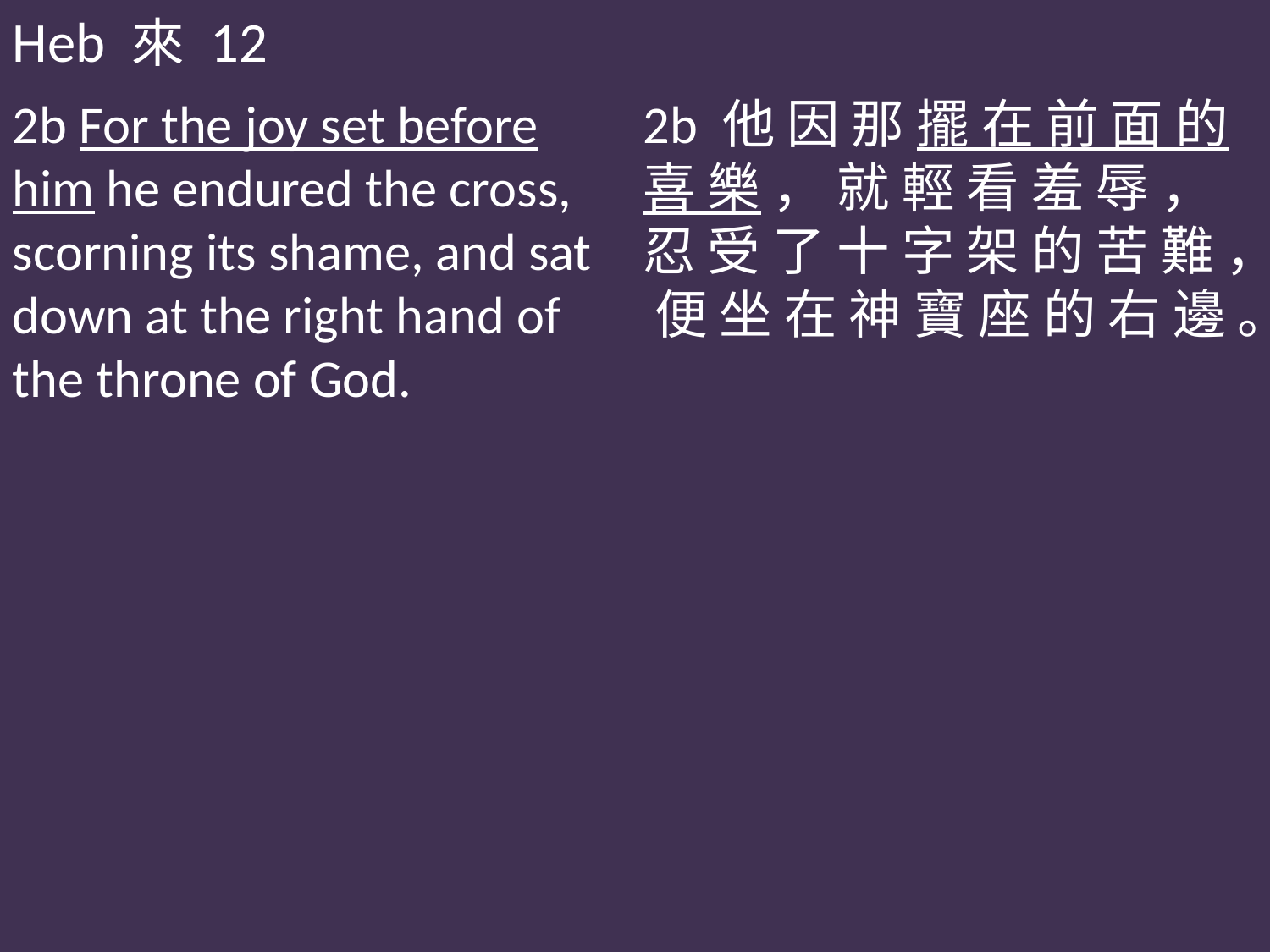

Heb 來 12
2b For the joy set before him he endured the cross, scorning its shame, and sat down at the right hand of the throne of God.
2b 他 因 那 擺 在 前 面 的 喜 樂 ， 就 輕 看 羞 辱 ， 忍 受 了 十 字 架 的 苦 難 ， 便 坐 在 神 寶 座 的 右 邊 。